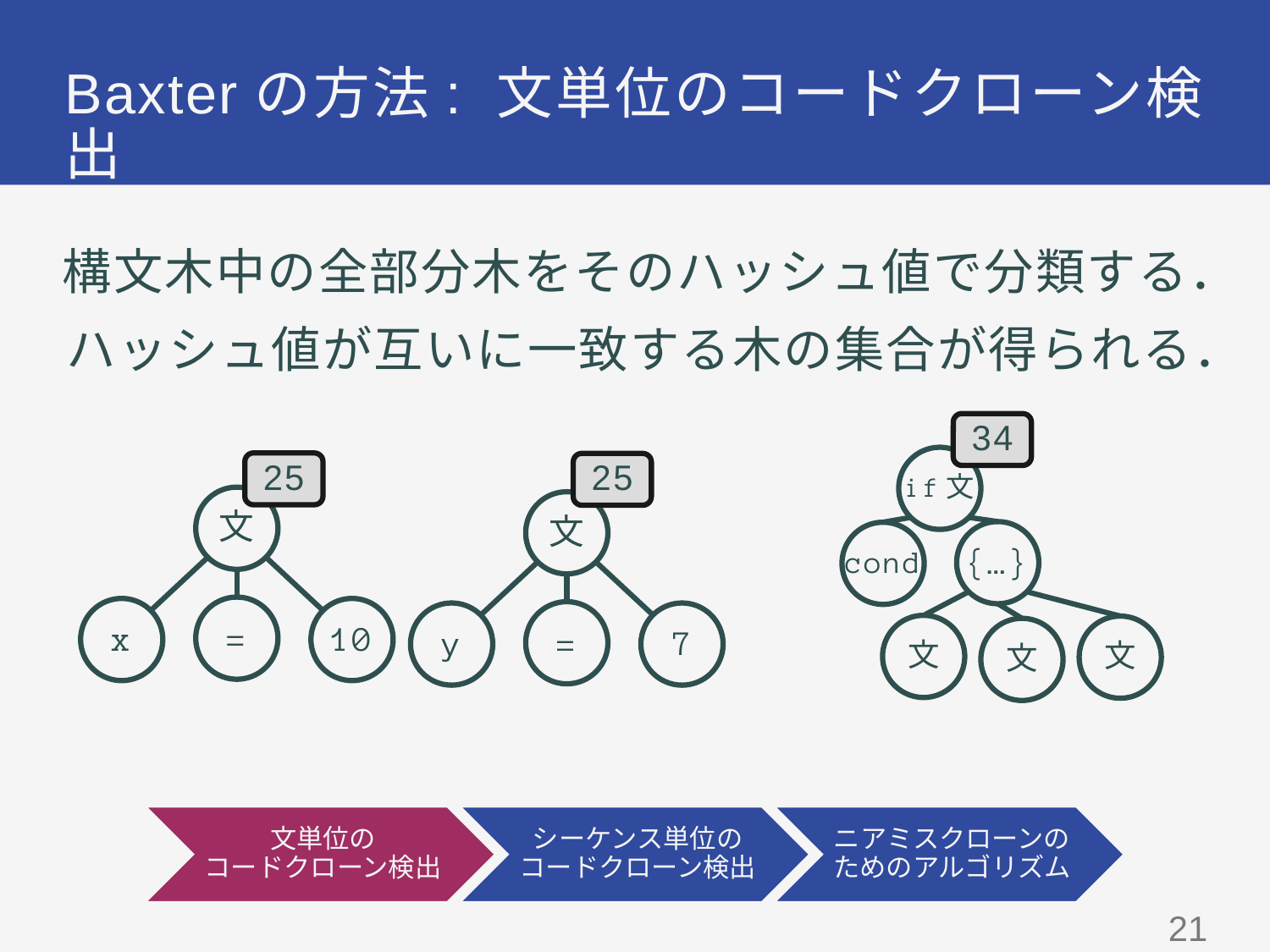

# Baxterの方法: 文単位のコードクローン検出
構文木中の全部分木をそのハッシュ値で分類する．
ハッシュ値が互いに一致する木の集合が得られる．
34
if文
{…}
cond
文
文
文
25
25
文
=
10
x
文
=
7
y
文単位の
コードクローン検出
シーケンス単位の
コードクローン検出
ニアミスクローンのためのアルゴリズム
21